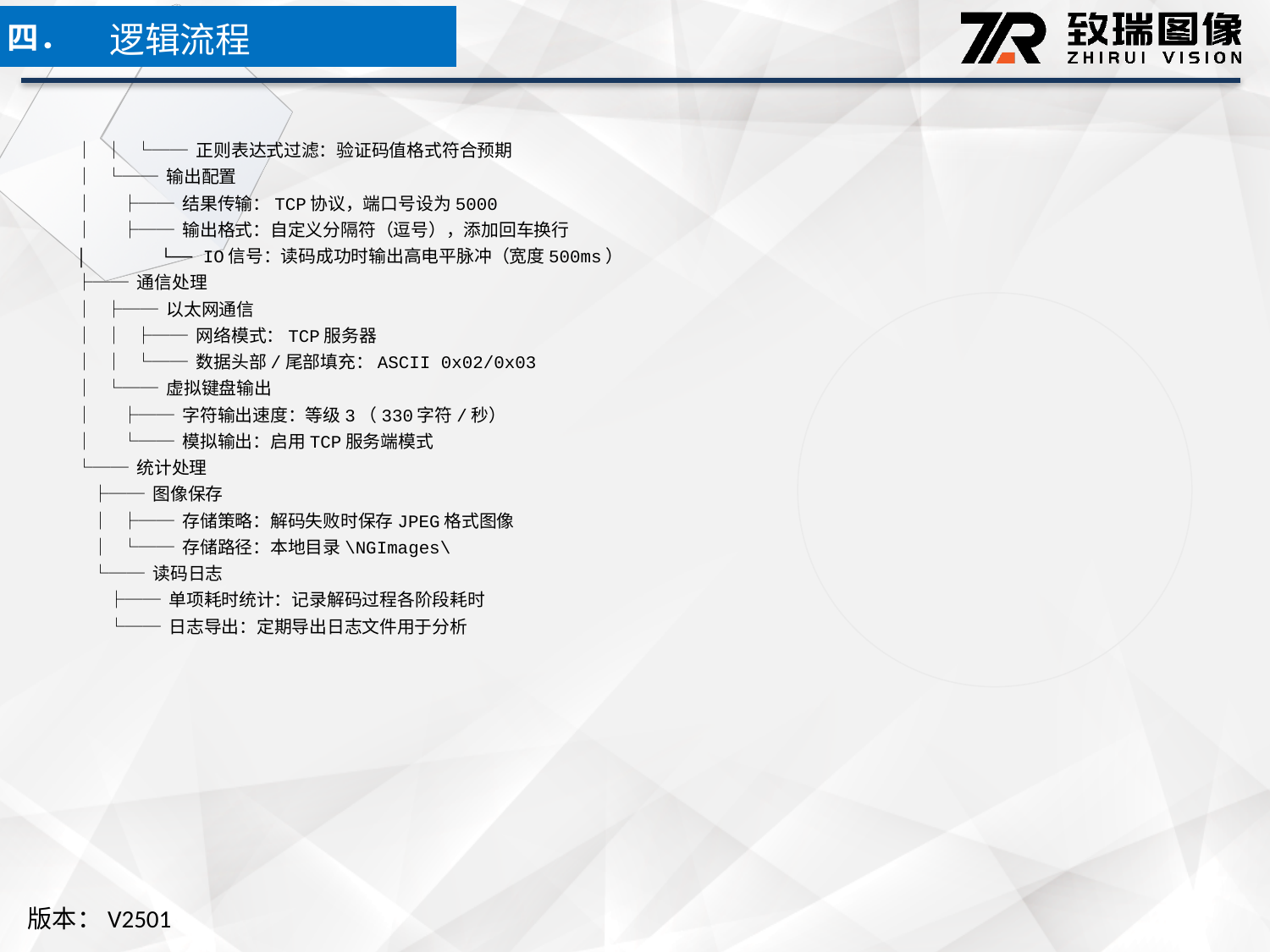

逻辑流程
四．

│   │   └── 正则表达式过滤：验证码值格式符合预期
│   └── 输出配置
│       ├── 结果传输：TCP协议，端口号设为5000
│       ├── 输出格式：自定义分隔符（逗号），添加回车换行
│       └── IO信号：读码成功时输出高电平脉冲（宽度500ms）
├── 通信处理
│   ├── 以太网通信
│   │   ├── 网络模式：TCP服务器
│   │   └── 数据头部/尾部填充：ASCII 0x02/0x03
│   └── 虚拟键盘输出
│       ├── 字符输出速度：等级3（330字符/秒）
│       └── 模拟输出：启用TCP服务端模式
└── 统计处理
    ├── 图像保存
    │   ├── 存储策略：解码失败时保存JPEG格式图像
    │   └── 存储路径：本地目录\NGImages\
    └── 读码日志
        ├── 单项耗时统计：记录解码过程各阶段耗时
        └── 日志导出：定期导出日志文件用于分析